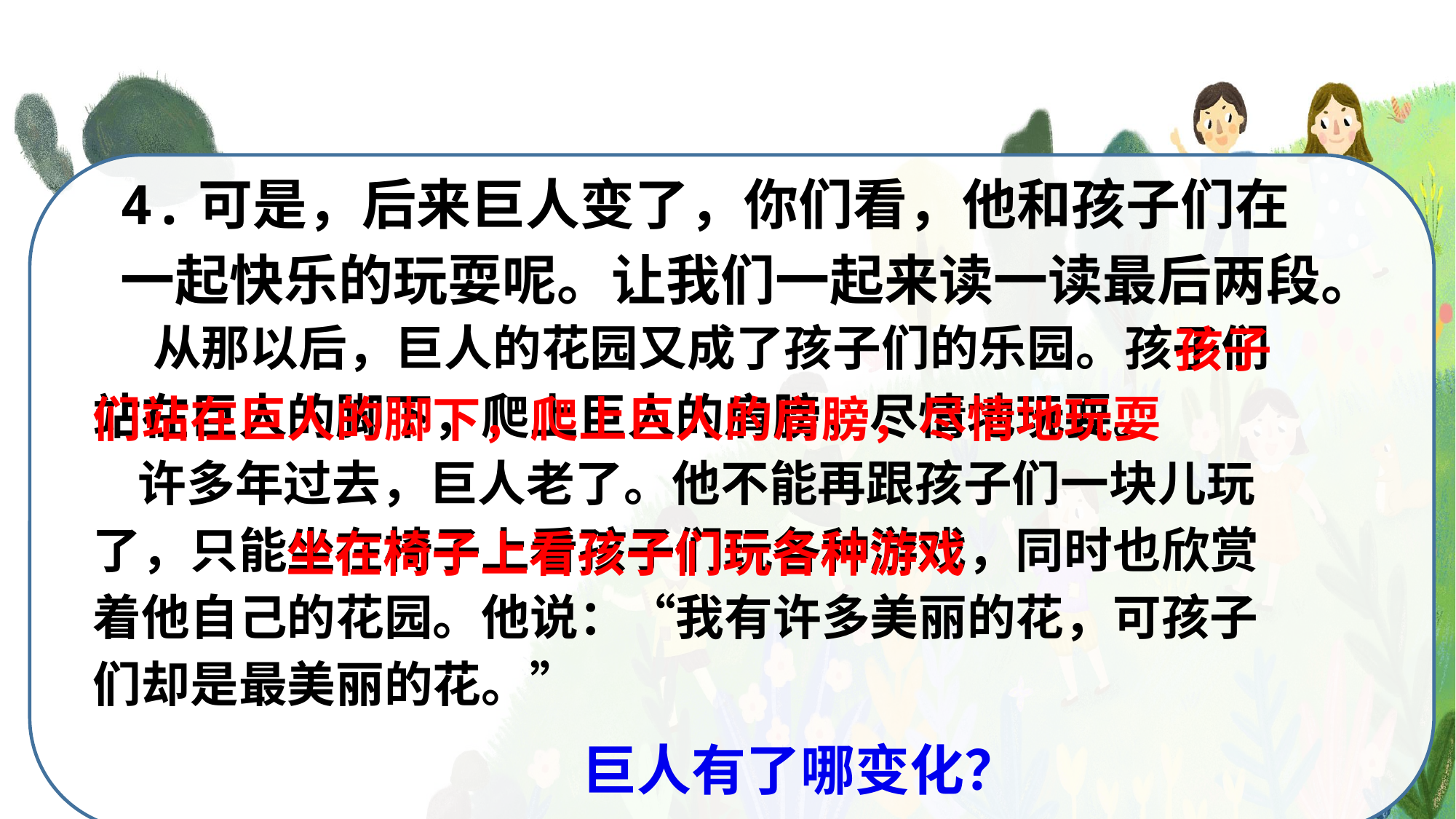

4.可是，后来巨人变了，你们看，他和孩子们在一起快乐的玩耍呢。让我们一起来读一读最后两段。
    从那以后，巨人的花园又成了孩子们的乐园。孩子们站在巨人的脚下，爬上巨人的肩膀，尽情地玩耍。
   许多年过去，巨人老了。他不能再跟孩子们一块儿玩了，只能坐在椅子上看孩子们玩各种游戏，同时也欣赏着他自己的花园。他说：“我有许多美丽的花，可孩子们却是最美丽的花。”
孩子
们站在巨人的脚下，爬上巨人的肩膀，尽情地玩耍
坐在椅子上看孩子们玩各种游戏
巨人有了哪变化？